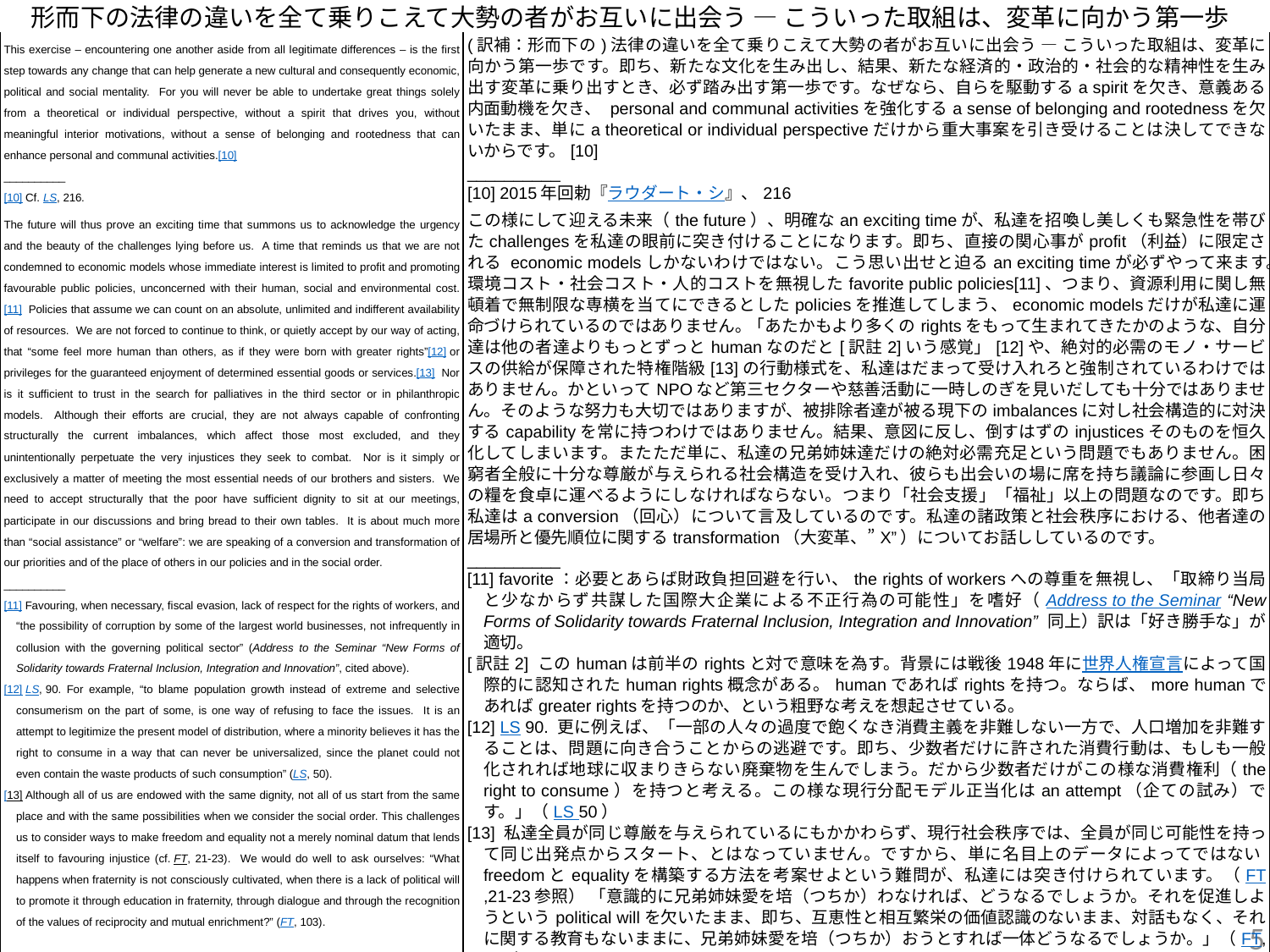

# 形而下の法律の違いを全て乗りこえて大勢の者がお互いに出会う ― こういった取組は、変革に向かう第一歩
| This exercise – encountering one another aside from all legitimate differences – is the first step towards any change that can help generate a new cultural and consequently economic, political and social mentality. For you will never be able to undertake great things solely from a theoretical or individual perspective, without a spirit that drives you, without meaningful interior motivations, without a sense of belonging and rootedness that can enhance personal and communal activities.[10] \_\_\_\_\_\_\_\_\_\_ [10] Cf. LS, 216. | (訳補：形而下の)法律の違いを全て乗りこえて大勢の者がお互いに出会う ― こういった取組は、変革に向かう第一歩です。即ち、新たな文化を生み出し、結果、新たな経済的・政治的・社会的な精神性を生み出す変革に乗り出すとき、必ず踏み出す第一歩です。なぜなら、自らを駆動するa spiritを欠き、意義ある内面動機を欠き、 personal and communal activitiesを強化するa sense of belonging and rootednessを欠いたまま、単にa theoretical or individual perspectiveだけから重大事案を引き受けることは決してできないからです。[10] \_\_\_\_\_\_\_\_\_\_ [10] 2015年回勅『ラウダート・シ』、216 |
| --- | --- |
| The future will thus prove an exciting time that summons us to acknowledge the urgency and the beauty of the challenges lying before us. A time that reminds us that we are not condemned to economic models whose immediate interest is limited to profit and promoting favourable public policies, unconcerned with their human, social and environmental cost.[11]  Policies that assume we can count on an absolute, unlimited and indifferent availability of resources. We are not forced to continue to think, or quietly accept by our way of acting, that “some feel more human than others, as if they were born with greater rights”[12] or privileges for the guaranteed enjoyment of determined essential goods or services.[13]  Nor is it sufficient to trust in the search for palliatives in the third sector or in philanthropic models. Although their efforts are crucial, they are not always capable of confronting structurally the current imbalances, which affect those most excluded, and they unintentionally perpetuate the very injustices they seek to combat. Nor is it simply or exclusively a matter of meeting the most essential needs of our brothers and sisters. We need to accept structurally that the poor have sufficient dignity to sit at our meetings, participate in our discussions and bring bread to their own tables. It is about much more than “social assistance” or “welfare”: we are speaking of a conversion and transformation of our priorities and of the place of others in our policies and in the social order. \_\_\_\_\_\_\_\_\_\_ [11] Favouring, when necessary, fiscal evasion, lack of respect for the rights of workers, and “the possibility of corruption by some of the largest world businesses, not infrequently in collusion with the governing political sector” (Address to the Seminar “New Forms of Solidarity towards Fraternal Inclusion, Integration and Innovation”, cited above). [12] LS, 90. For example, “to blame population growth instead of extreme and selective consumerism on the part of some, is one way of refusing to face the issues. It is an attempt to legitimize the present model of distribution, where a minority believes it has the right to consume in a way that can never be universalized, since the planet could not even contain the waste products of such consumption” (LS, 50). [13] Although all of us are endowed with the same dignity, not all of us start from the same place and with the same possibilities when we consider the social order. This challenges us to consider ways to make freedom and equality not a merely nominal datum that lends itself to favouring injustice (cf. FT, 21-23). We would do well to ask ourselves: “What happens when fraternity is not consciously cultivated, when there is a lack of political will to promote it through education in fraternity, through dialogue and through the recognition of the values of reciprocity and mutual enrichment?” (FT, 103). | この様にして迎える未来（the future）、明確なan exciting timeが、私達を招喚し美しくも緊急性を帯びたchallengesを私達の眼前に突き付けることになります。即ち、直接の関心事がprofit（利益）に限定される economic modelsしかないわけではない。こう思い出せと迫るan exciting timeが必ずやって来ます。環境コスト・社会コスト・人的コストを無視したfavorite public policies[11]、つまり、資源利用に関し無頓着で無制限な専横を当てにできるとしたpoliciesを推進してしまう、economic modelsだけが私達に運命づけられているのではありません｡ 「あたかもより多くのrightsをもって生まれてきたかのような、自分達は他の者達よりもっとずっとhumanなのだと[訳註2]いう感覚」[12]や、絶対的必需のモノ・サービスの供給が保障された特権階級[13]の行動様式を、私達はだまって受け入れろと強制されているわけではありません。かといってNPOなど第三セクターや慈善活動に一時しのぎを見いだしても十分ではありません。そのような努力も大切ではありますが、被排除者達が被る現下のimbalancesに対し社会構造的に対決するcapabilityを常に持つわけではありません。結果、意図に反し、倒すはずのinjusticesそのものを恒久化してしまいます。またただ単に、私達の兄弟姉妹達だけの絶対必需充足という問題でもありません。困窮者全般に十分な尊厳が与えられる社会構造を受け入れ、彼らも出会いの場に席を持ち議論に参画し日々の糧を食卓に運べるようにしなければならない。つまり「社会支援」「福祉」以上の問題なのです。即ち私達はa conversion（回心）について言及しているのです。私達の諸政策と社会秩序における、他者達の居場所と優先順位に関するtransformation（大変革、”X”）についてお話ししているのです。 \_\_\_\_\_\_\_\_\_\_ [11] favorite：必要とあらば財政負担回避を行い、the rights of workersへの尊重を無視し、「取締り当局と少なからず共謀した国際大企業による不正行為の可能性」を嗜好（Address to the Seminar “New Forms of Solidarity towards Fraternal Inclusion, Integration and Innovation” 同上）訳は「好き勝手な」が適切。 [訳註2] このhumanは前半のrightsと対で意味を為す。背景には戦後1948年に世界人権宣言によって国際的に認知されたhuman rights概念がある。humanであればrightsを持つ。ならば、more humanであればgreater rightsを持つのか、という粗野な考えを想起させている。 [12] LS 90. 更に例えば、「一部の人々の過度で飽くなき消費主義を非難しない一方で、人口増加を非難することは、問題に向き合うことからの逃避です。即ち、少数者だけに許された消費行動は、もしも一般化されれば地球に収まりきらない廃棄物を生んでしまう。だから少数者だけがこの様な消費権利（the right to consume）を持つと考える。この様な現行分配モデル正当化はan attempt（企ての試み）です。」（LS 50） [13] 私達全員が同じ尊厳を与えられているにもかかわらず、現行社会秩序では、全員が同じ可能性を持って同じ出発点からスタート、とはなっていません。ですから、単に名目上のデータによってではないfreedomとequalityを構築する方法を考案せよという難問が、私達には突き付けられています。（FT,21-23参照） 「意識的に兄弟姉妹愛を培（つちか）わなければ、どうなるでしょうか。それを促進しようというpolitical willを欠いたまま、即ち、互恵性と相互繁栄の価値認識のないまま、対話もなく、それに関する教育もないままに、兄弟姉妹愛を培（つちか）おうとすれば一体どうなるでしょうか。」（FT, 103） |
5